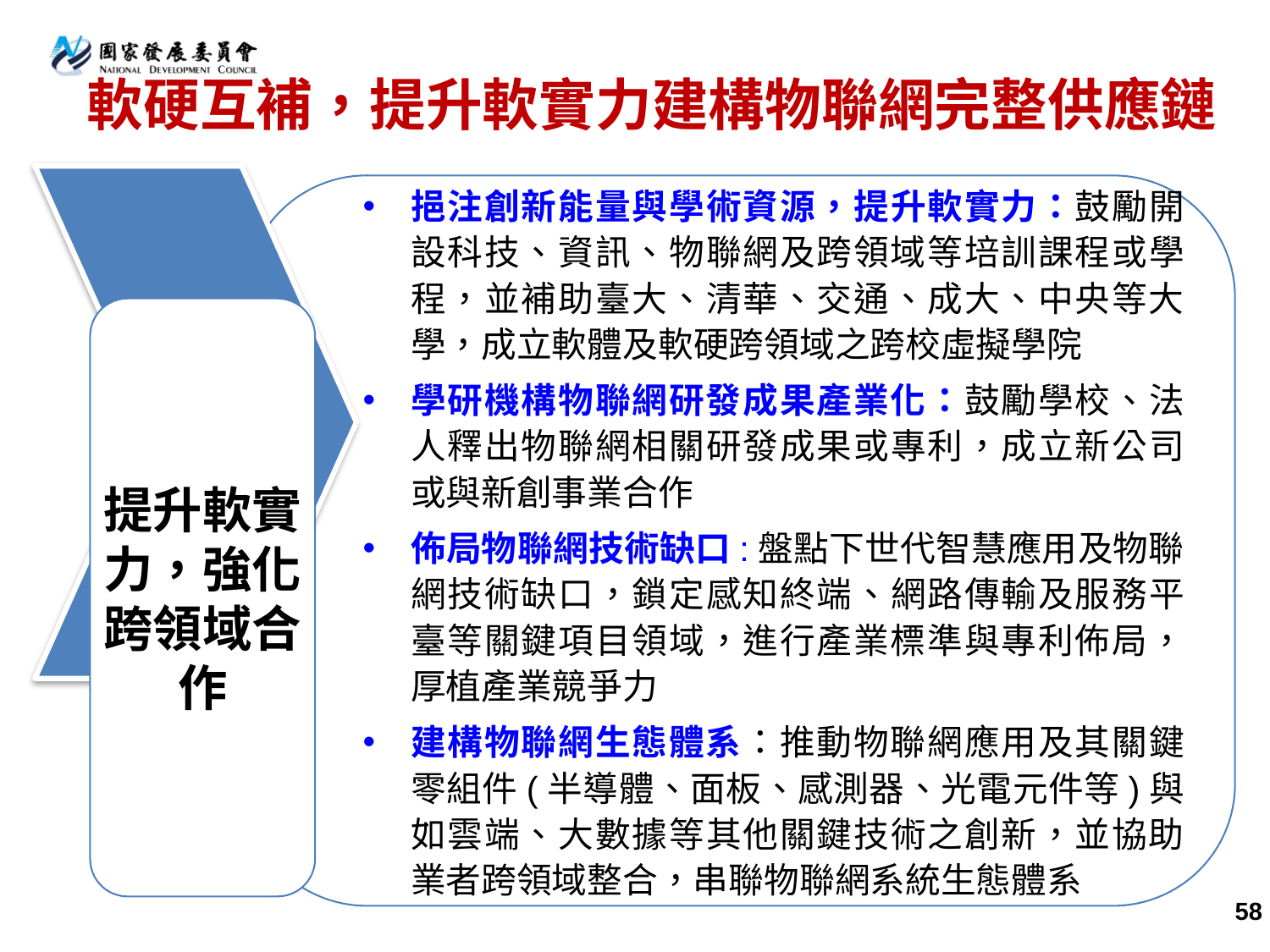

# 軟硬互補，提升軟實力建構物聯網完整供應鏈

提升軟實力，強化跨領域合作
挹注創新能量與學術資源，提升軟實力：鼓勵開設科技、資訊、物聯網及跨領域等培訓課程或學程，並補助臺大、清華、交通、成大、中央等大學，成立軟體及軟硬跨領域之跨校虛擬學院
學研機構物聯網研發成果產業化：鼓勵學校、法人釋出物聯網相關研發成果或專利，成立新公司或與新創事業合作
佈局物聯網技術缺口:盤點下世代智慧應用及物聯網技術缺口，鎖定感知終端、網路傳輸及服務平臺等關鍵項目領域，進行產業標準與專利佈局，厚植產業競爭力
建構物聯網生態體系：推動物聯網應用及其關鍵零組件(半導體、面板、感測器、光電元件等)與如雲端、大數據等其他關鍵技術之創新，並協助業者跨領域整合，串聯物聯網系統生態體系
58